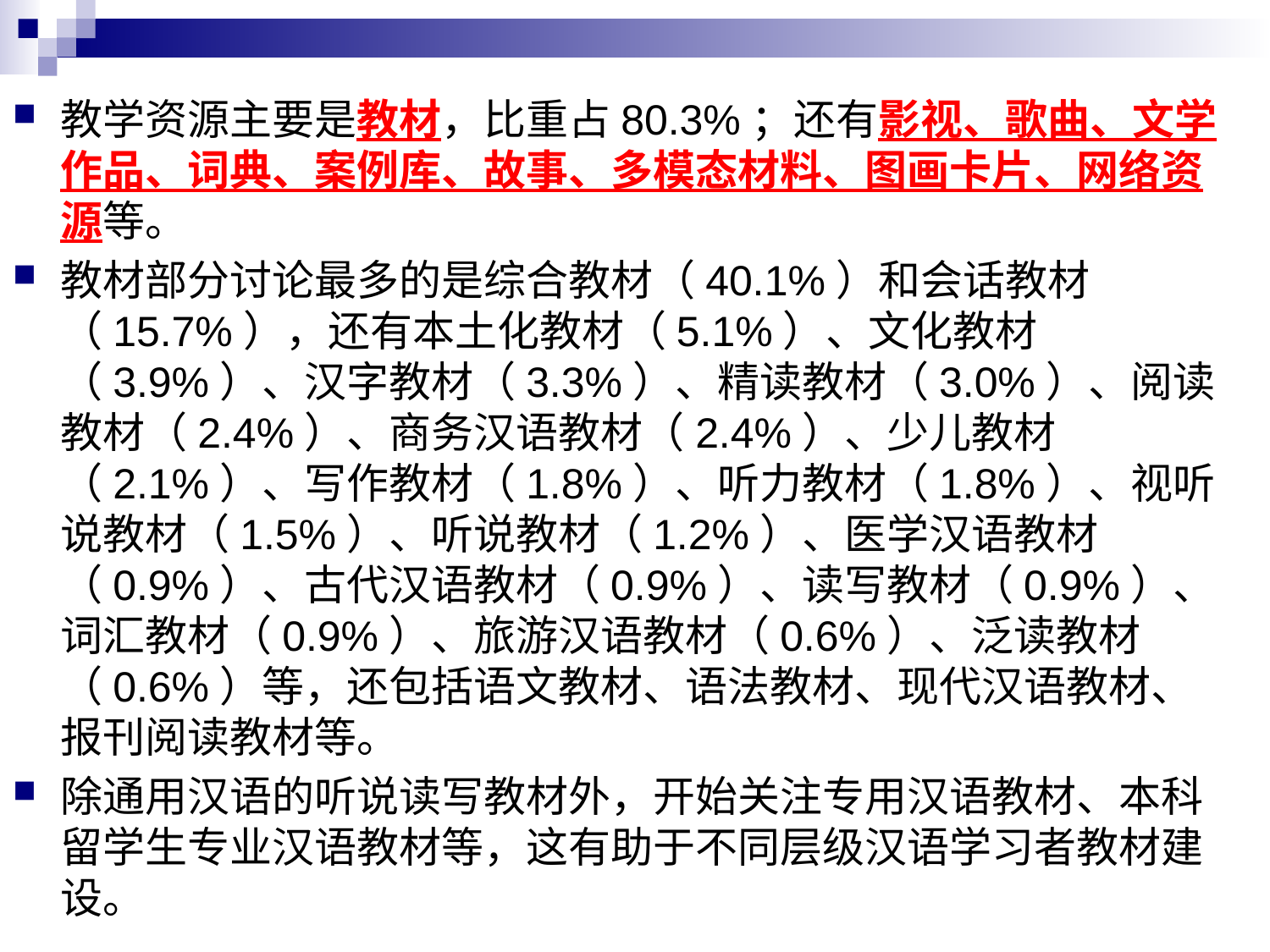

教学资源主要是教材，比重占80.3%；还有影视、歌曲、文学作品、词典、案例库、故事、多模态材料、图画卡片、网络资源等。
教材部分讨论最多的是综合教材（40.1%）和会话教材（15.7%），还有本土化教材（5.1%）、文化教材（3.9%）、汉字教材（3.3%）、精读教材（3.0%）、阅读教材（2.4%）、商务汉语教材（2.4%）、少儿教材（2.1%）、写作教材（1.8%）、听力教材（1.8%）、视听说教材（1.5%）、听说教材（1.2%）、医学汉语教材（0.9%）、古代汉语教材（0.9%）、读写教材（0.9%）、词汇教材（0.9%）、旅游汉语教材（0.6%）、泛读教材（0.6%）等，还包括语文教材、语法教材、现代汉语教材、报刊阅读教材等。
除通用汉语的听说读写教材外，开始关注专用汉语教材、本科留学生专业汉语教材等，这有助于不同层级汉语学习者教材建设。